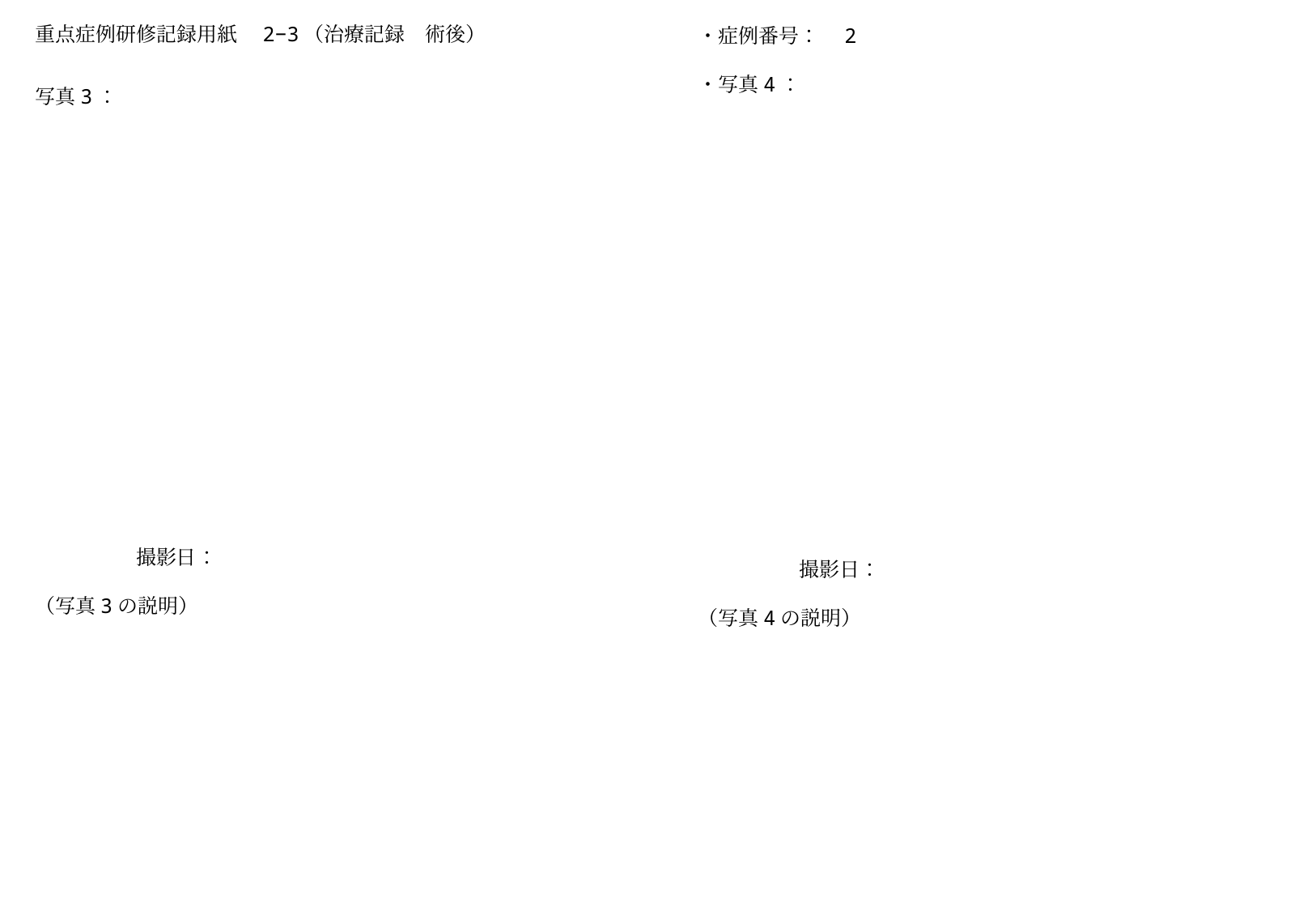

重点症例研修記録用紙　2−3（治療記録　術後）
・症例番号：　2

・写真4：

　　　　　撮影日：

（写真4の説明）

写真3：

　　　　　撮影日：

（写真3の説明）